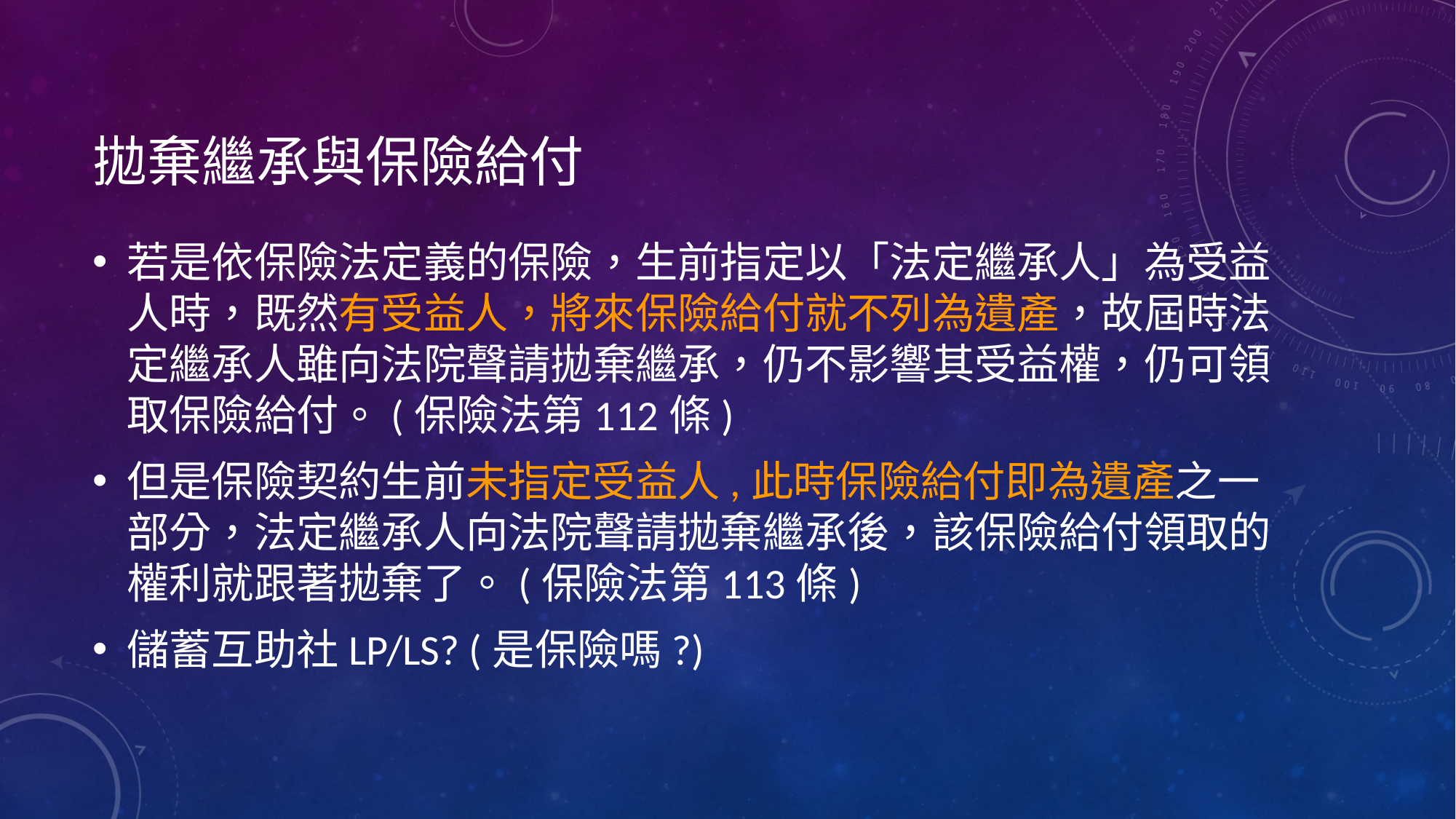

# 拋棄繼承與保險給付
若是依保險法定義的保險，生前指定以「法定繼承人」為受益人時，既然有受益人，將來保險給付就不列為遺產，故屆時法定繼承人雖向法院聲請拋棄繼承，仍不影響其受益權，仍可領取保險給付。(保險法第112條)
但是保險契約生前未指定受益人,此時保險給付即為遺產之一部分，法定繼承人向法院聲請拋棄繼承後，該保險給付領取的權利就跟著拋棄了。(保險法第113條)
儲蓄互助社LP/LS? (是保險嗎?)